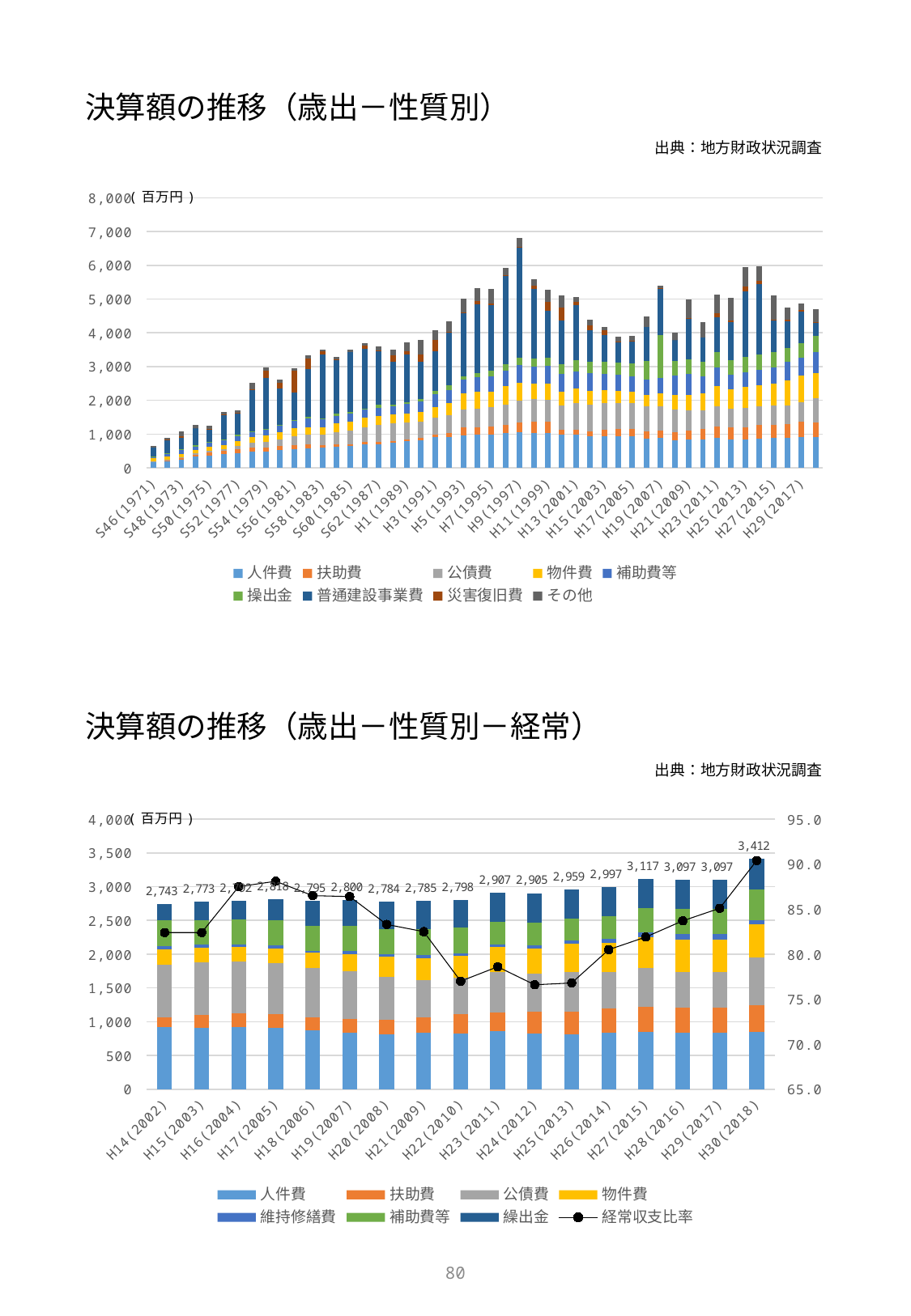

# 決算額の推移（歳出－性質別）
出典：地方財政状況調査

### Chart

| Category | 人件費 | 扶助費 | 公債費 | 物件費 | 補助費等 | 操出金 | 普通建設事業費 | 災害復旧費 | その他 |
|---|---|---|---|---|---|---|---|---|---|
| S46(1971) | 178.485 | 6.277 | 18.062 | 78.182 | 41.816 | 27.905 | 256.184 | 0.0 | 43.67299999999989 |
| S47(1972) | 204.265 | 23.801 | 24.831 | 89.336 | 79.599 | 16.074 | 367.397 | 30.354 | 42.22500000000002 |
| S48(1973) | 238.566 | 42.987 | 28.103 | 89.487 | 131.057 | 30.31 | 325.709 | 45.926 | 139.06599999999992 |
| S49(1974) | 327.233 | 67.314 | 35.344 | 102.743 | 94.048 | 39.665 | 504.1 | 0.811 | 109.17599999999993 |
| S50(1975) | 373.932 | 80.358 | 43.813 | 128.284 | 122.616 | 24.18 | 365.279 | 20.791 | 94.7840000000001 |
| S51(1976) | 403.703 | 95.181 | 57.282 | 126.15 | 129.573 | 19.264 | 742.981 | 7.92 | 74.69299999999998 |
| S52(1977) | 445.645 | 105.441 | 89.779 | 149.187 | 142.478 | 47.918 | 627.987 | 30.09 | 63.98100000000022 |
| S53(1978) | 473.013 | 118.126 | 165.306 | 165.075 | 150.333 | 16.198 | 1243.517 | 1.802 | 178.19199999999955 |
| S54(1979) | 490.108 | 122.249 | 153.278 | 192.61 | 173.549 | 20.551 | 1510.914 | 210.304 | 90.92900000000009 |
| S55(1980) | 518.356 | 131.224 | 197.095 | 221.021 | 201.421 | 15.171 | 1076.809 | 151.694 | 101.23300000000017 |
| S56(1981) | 553.31 | 131.399 | 260.223 | 243.443 | 203.882 | 15.051 | 827.409 | 647.659 | 69.48999999999978 |
| S57(1982) | 573.9 | 135.977 | 279.487 | 223.079 | 247.873 | 45.882 | 1426.52 | 314.559 | 78.35699999999997 |
| S58(1983) | 599.088 | 64.766 | 317.079 | 226.925 | 228.289 | 35.542 | 1882.536 | 93.154 | 63.97700000000032 |
| S59(1984) | 630.592 | 64.473 | 367.019 | 252.664 | 231.188 | 56.957 | 1602.734 | 18.621 | 58.582000000000335 |
| S60(1985) | 645.706 | 61.516 | 403.181 | 261.401 | 242.808 | 50.527 | 1773.588 | 0.02 | 51.651000000000295 |
| S61(1986) | 708.185 | 58.777 | 438.407 | 274.549 | 245.913 | 35.472 | 1762.825 | 103.825 | 55.62600000000066 |
| S62(1987) | 701.102 | 57.518 | 517.892 | 248.151 | 249.673 | 97.592 | 1571.622 | 27.417 | 124.29599999999982 |
| S63(1988) | 742.16 | 60.819 | 529.213 | 240.168 | 254.726 | 45.182 | 1267.804 | 180.938 | 190.10499999999956 |
| H1(1989) | 789.431 | 61.088 | 497.181 | 265.056 | 284.286 | 46.34 | 1423.792 | 96.561 | 256.5909999999999 |
| H2(1990) | 821.629 | 58.208 | 497.684 | 270.253 | 314.603 | 86.392 | 1095.948 | 202.195 | 444.12400000000025 |
| H3(1991) | 908.726 | 68.5 | 513.09 | 314.789 | 372.649 | 108.662 | 1166.898 | 337.495 | 282.38000000000056 |
| H4(1992) | 925.012 | 98.755 | 532.382 | 356.524 | 400.438 | 131.579 | 1578.351 | 10.909 | 312.6669999999999 |
| H5(1993) | 954.47 | 242.523 | 541.482 | 456.26 | 413.783 | 100.529 | 1887.869 | 18.34 | 395.4860000000008 |
| H6(1994) | 978.603 | 216.718 | 565.891 | 495.984 | 421.525 | 138.932 | 2025.526 | 98.058 | 369.3119999999999 |
| H7(1995) | 989.808 | 233.785 | 567.653 | 473.54 | 445.454 | 166.685 | 1929.611 | 68.657 | 432.85699999999997 |
| H8(1996) | 1023.579 | 245.301 | 593.093 | 555.462 | 456.708 | 189.063 | 2639.871 | 0.498 | 218.02999999999975 |
| H9(1997) | 1057.655 | 290.347 | 653.634 | 523.473 | 520.833 | 214.604 | 3268.127 | 11.314 | 273.22199999999975 |
| H10(1998) | 1043.712 | 317.36 | 690.098 | 441.73 | 493.094 | 264.072 | 2056.822 | 79.421 | 194.22999999999865 |
| H11(1999) | 1027.585 | 329.819 | 669.087 | 461.744 | 522.458 | 241.434 | 1403.538 | 252.133 | 368.77899999999954 |
| H12(2000) | 997.339 | 123.851 | 736.839 | 391.269 | 525.551 | 290.953 | 1297.646 | 374.242 | 363.8560000000007 |
| H13(2001) | 987.705 | 137.039 | 798.196 | 429.589 | 511.1 | 321.937 | 1631.84 | 92.277 | 153.04899999999998 |
| H14(2002) | 937.171 | 154.325 | 776.249 | 419.971 | 529.425 | 321.834 | 931.614 | 158.861 | 149.6219999999994 |
| H15(2003) | 925.648 | 210.212 | 772.131 | 396.253 | 486.755 | 349.755 | 799.773 | 131.33 | 109.58199999999988 |
| H16(2004) | 940.114 | 220.471 | 762.815 | 356.029 | 477.757 | 359.738 | 612.88 | 3.578 | 141.32699999999977 |
| H17(2005) | 942.578 | 210.608 | 762.757 | 334.411 | 463.703 | 384.355 | 654.118 | 13.185 | 149.59100000000035 |
| H18(2006) | 871.825 | 213.599 | 741.936 | 333.671 | 450.945 | 555.691 | 1003.634 | 0.44 | 321.41899999999987 |
| H19(2007) | 893.158 | 220.014 | 708.403 | 382.499 | 457.31 | 1266.467 | 1403.304 | 1.958 | 62.884000000000015 |
| H20(2008) | 819.406 | 234.915 | 675.75 | 425.477 | 574.314 | 433.871 | 616.181 | 0.002 | 227.0340000000001 |
| H21(2009) | 844.292 | 250.925 | 606.209 | 461.121 | 611.418 | 435.837 | 1216.038 | 0.162 | 560.933 |
| H22(2010) | 847.08 | 309.984 | 536.981 | 520.335 | 495.401 | 426.304 | 726.486 | 0.002 | 451.49199999999973 |
| H23(2011) | 883.592 | 344.141 | 605.854 | 579.924 | 559.088 | 456.258 | 1020.734 | 119.653 | 554.6589999999997 |
| H24(2012) | 849.921 | 342.933 | 571.209 | 564.864 | 430.268 | 440.317 | 1114.094 | 48.473 | 671.0500000000002 |
| H25(2013) | 838.463 | 355.349 | 589.048 | 627.599 | 418.084 | 450.132 | 1952.451 | 143.497 | 563.9909999999991 |
| H26(2014) | 861.357 | 409.039 | 542.69 | 632.486 | 451.589 | 453.423 | 2085.793 | 114.318 | 421.28799999999956 |
| H27(2015) | 884.044 | 397.096 | 565.253 | 650.348 | 484.885 | 448.124 | 963.497 | 0.679 | 707.8499999999995 |
| H28(2016) | 897.711 | 408.635 | 538.64 | 753.871 | 533.47 | 422.187 | 784.995 | 57.415 | 354.84299999999985 |
| H29(2017) | 918.702 | 447.219 | 584.469 | 783.082 | 526.306 | 436.257 | 940.947 | 40.522 | 184.03999999999996 |
| H30(2018) | 917.245 | 433.368 | 716.666 | 728.753 | 635.323 | 468.541 | 396.367 | 28.421 | 368.5019999999995 |
決算額の推移（歳出－性質別－経常）
出典：地方財政状況調査

### Chart

| Category | 人件費 | 扶助費 | 公債費 | 物件費 | 維持修繕費 | 補助費等 | 繰出金 | 合計 | 経常収支比率 |
|---|---|---|---|---|---|---|---|---|---|
| H14(2002) | 921.93 | 140.669 | 776.249 | 230.269 | 45.668 | 387.055 | 241.582 | 2743.422 | 82.4 |
| H15(2003) | 904.598 | 196.439 | 772.131 | 225.65 | 38.51 | 369.354 | 266.777 | 2773.459 | 82.4 |
| H16(2004) | 921.791 | 207.269 | 762.815 | 213.522 | 37.21 | 373.16 | 276.186 | 2791.953 | 87.5 |
| H17(2005) | 909.843 | 197.837 | 762.757 | 215.492 | 41.613 | 372.478 | 317.982 | 2818.002 | 88.1 |
| H18(2006) | 870.261 | 189.279 | 735.106 | 227.992 | 29.636 | 361.796 | 380.446 | 2794.516 | 86.5 |
| H19(2007) | 840.359 | 202.85 | 708.403 | 253.511 | 37.705 | 372.754 | 384.232 | 2799.814 | 86.4 |
| H20(2008) | 815.214 | 211.104 | 637.348 | 300.387 | 30.91 | 379.97 | 408.596 | 2783.529 | 83.3 |
| H21(2009) | 832.613 | 228.654 | 557.904 | 318.021 | 49.274 | 384.983 | 413.377 | 2784.826 | 82.5 |
| H22(2010) | 824.535 | 286.87 | 536.981 | 332.012 | 36.001 | 373.294 | 408.454 | 2798.147 | 77.0 |
| H23(2011) | 855.254 | 280.21 | 605.854 | 364.113 | 41.303 | 327.802 | 431.979 | 2906.515 | 78.6 |
| H24(2012) | 823.983 | 320.803 | 571.209 | 371.825 | 47.619 | 332.947 | 436.152 | 2904.538 | 76.6 |
| H25(2013) | 810.372 | 334.758 | 589.048 | 417.09 | 50.664 | 318.699 | 438.367 | 2958.998 | 76.8 |
| H26(2014) | 834.837 | 361.899 | 542.69 | 431.863 | 50.783 | 341.03 | 433.509 | 2996.611 | 80.5 |
| H27(2015) | 849.266 | 375.137 | 565.253 | 457.789 | 80.556 | 355.677 | 432.823 | 3116.501 | 81.9 |
| H28(2016) | 839.427 | 369.233 | 530.366 | 472.009 | 90.236 | 373.93 | 421.638 | 3096.839 | 83.7 |
| H29(2017) | 839.427 | 369.233 | 530.366 | 472.009 | 90.236 | 373.93 | 421.638 | 3096.839 | 85.1 |
| H30(2018) | 843.782 | 396.517 | 716.666 | 485.182 | 64.058 | 447.773 | 458.084 | 3412.062 | 90.4 |
80